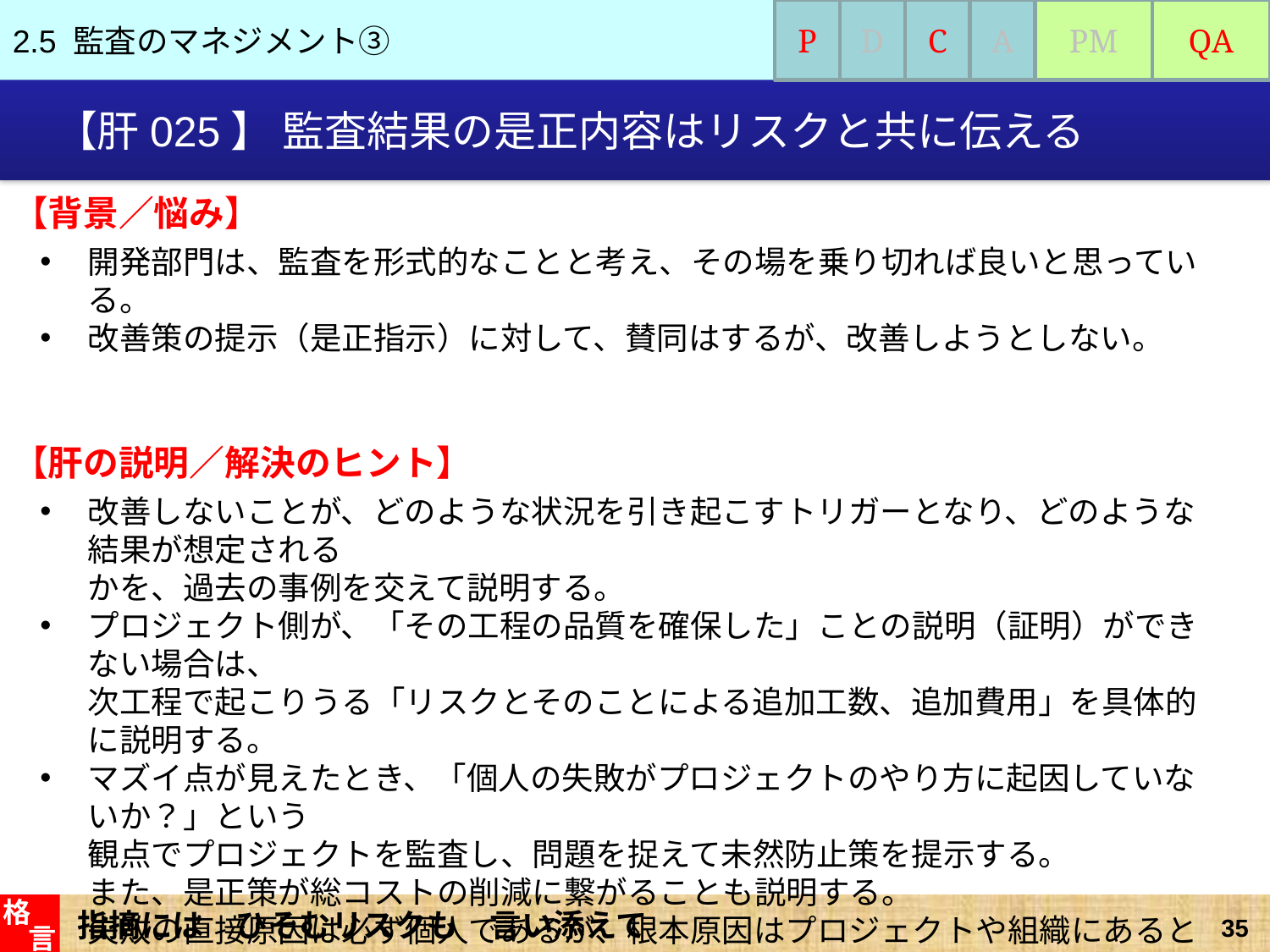

2.5 監査のマネジメント③
P
D
C
A
PM
QA
# 【肝025】 監査結果の是正内容はリスクと共に伝える
【背景／悩み】
開発部門は、監査を形式的なことと考え、その場を乗り切れば良いと思っている。
改善策の提示（是正指示）に対して、賛同はするが、改善しようとしない。
【肝の説明／解決のヒント】
改善しないことが、どのような状況を引き起こすトリガーとなり、どのような結果が想定される
かを、過去の事例を交えて説明する。
プロジェクト側が、「その工程の品質を確保した」ことの説明（証明）ができない場合は、
次工程で起こりうる「リスクとそのことによる追加工数、追加費用」を具体的に説明する。
マズイ点が見えたとき、「個人の失敗がプロジェクトのやり方に起因していないか？」という
観点でプロジェクトを監査し、問題を捉えて未然防止策を提示する。
また、是正策が総コストの削減に繋がることも説明する。
失敗の直接原因は必ず個人であるが、根本原因はプロジェクトや組織にあると考える！
指摘には　ひそむリスクも　言い添えて
格
言
35